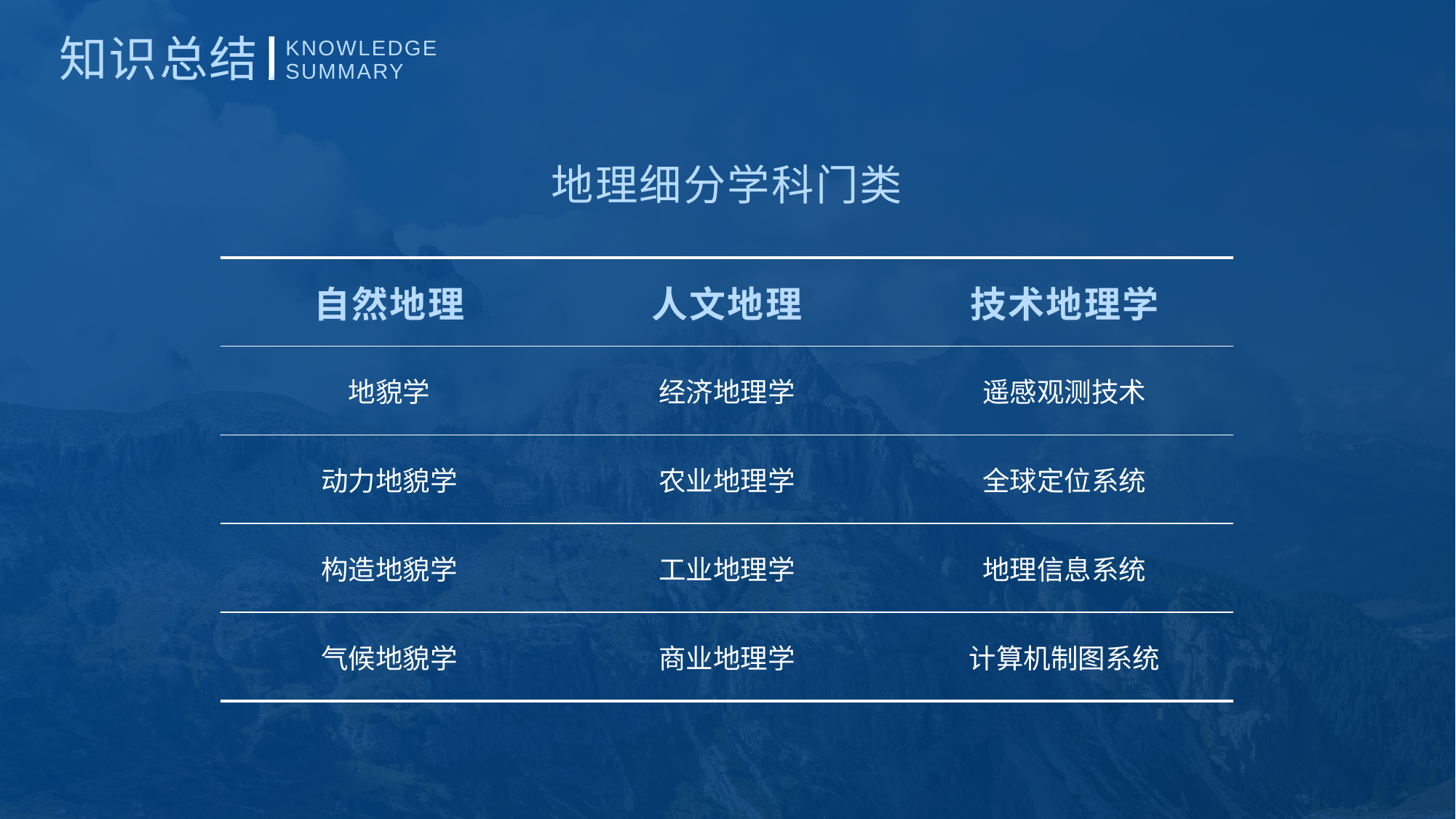

知识总结
KNOWLEDGE
SUMMARY
地理细分学科门类
| 自然地理 | 人文地理 | 技术地理学 |
| --- | --- | --- |
| 地貌学 | 经济地理学 | 遥感观测技术 |
| 动力地貌学 | 农业地理学 | 全球定位系统 |
| 构造地貌学 | 工业地理学 | 地理信息系统 |
| 气候地貌学 | 商业地理学 | 计算机制图系统 |